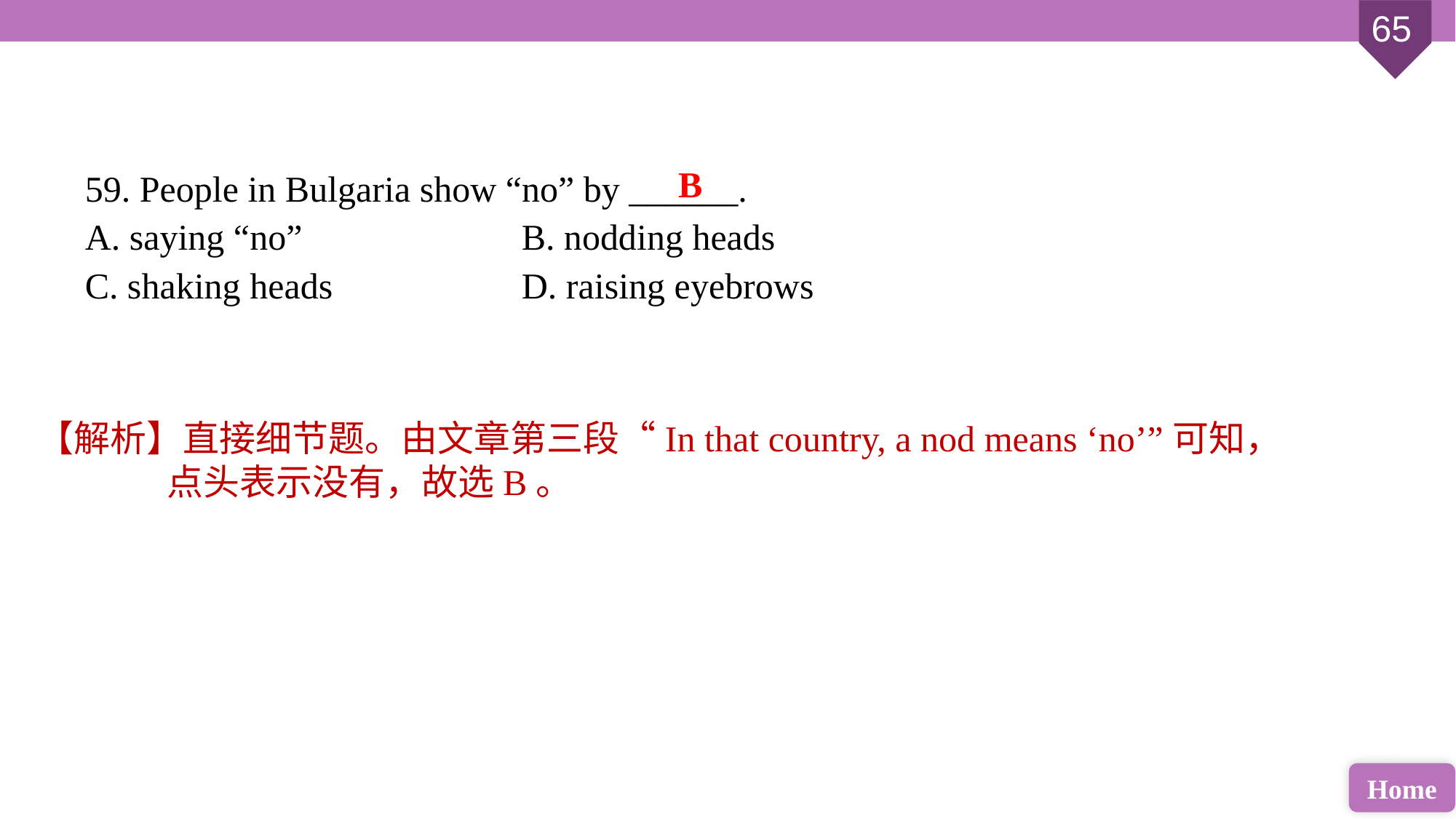

59. People in Bulgaria show “no” by ______.
A. saying “no” 		B. nodding heads
C. shaking heads 		D. raising eyebrows
B
【解析】直接细节题。由文章第三段“In that country, a nod means ‘no’”可知，点头表示没有，故选B。